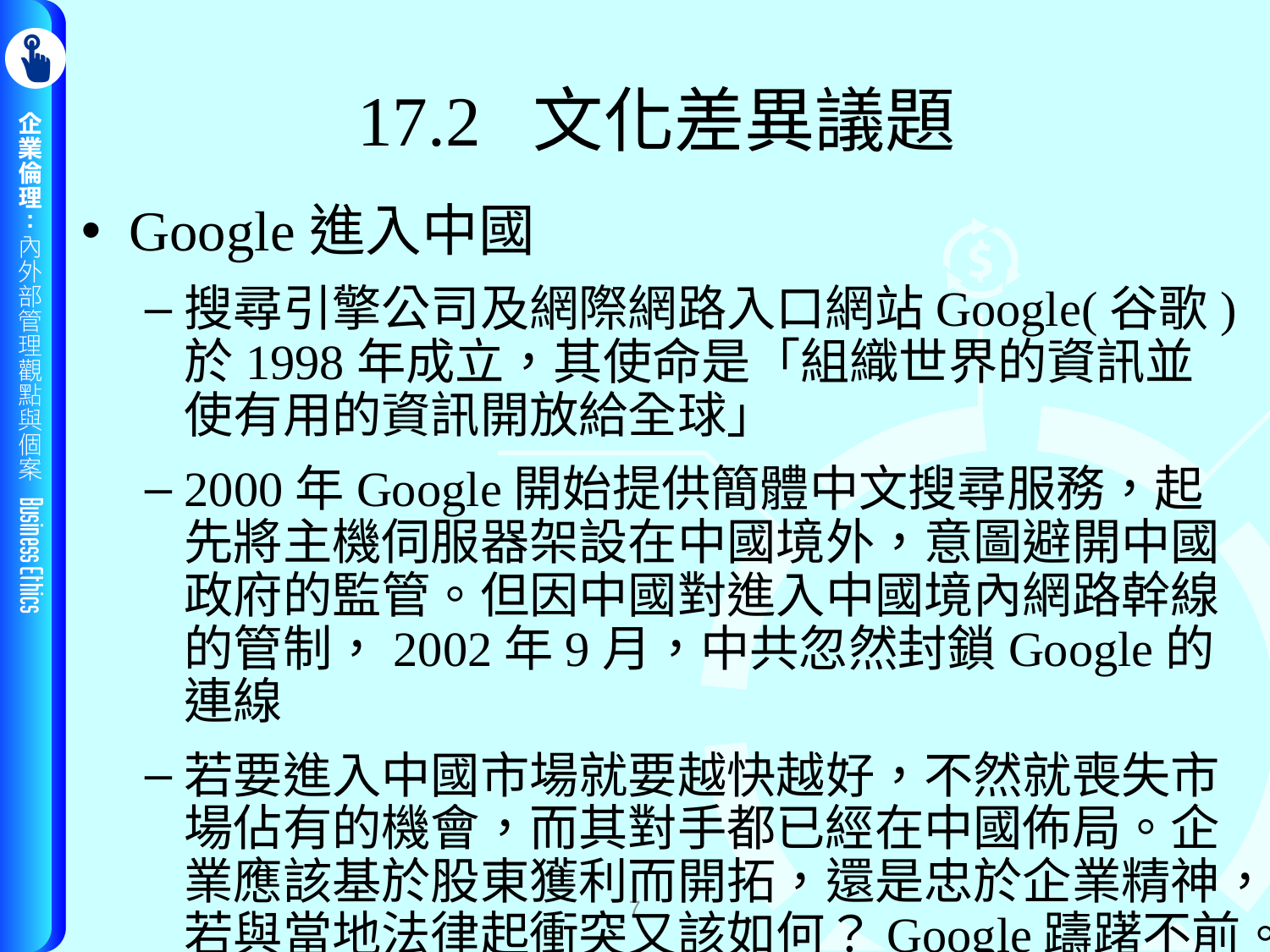

# 17.2  文化差異議題
Google進入中國
搜尋引擎公司及網際網路入口網站Google(谷歌)於1998年成立，其使命是「組織世界的資訊並使有用的資訊開放給全球」
2000年Google開始提供簡體中文搜尋服務，起先將主機伺服器架設在中國境外，意圖避開中國政府的監管。但因中國對進入中國境內網路幹線的管制，2002年9月，中共忽然封鎖Google的連線
若要進入中國市場就要越快越好，不然就喪失市場佔有的機會，而其對手都已經在中國佈局。企業應該基於股東獲利而開拓，還是忠於企業精神，若與當地法律起衝突又該如何？Google躊躇不前。
7